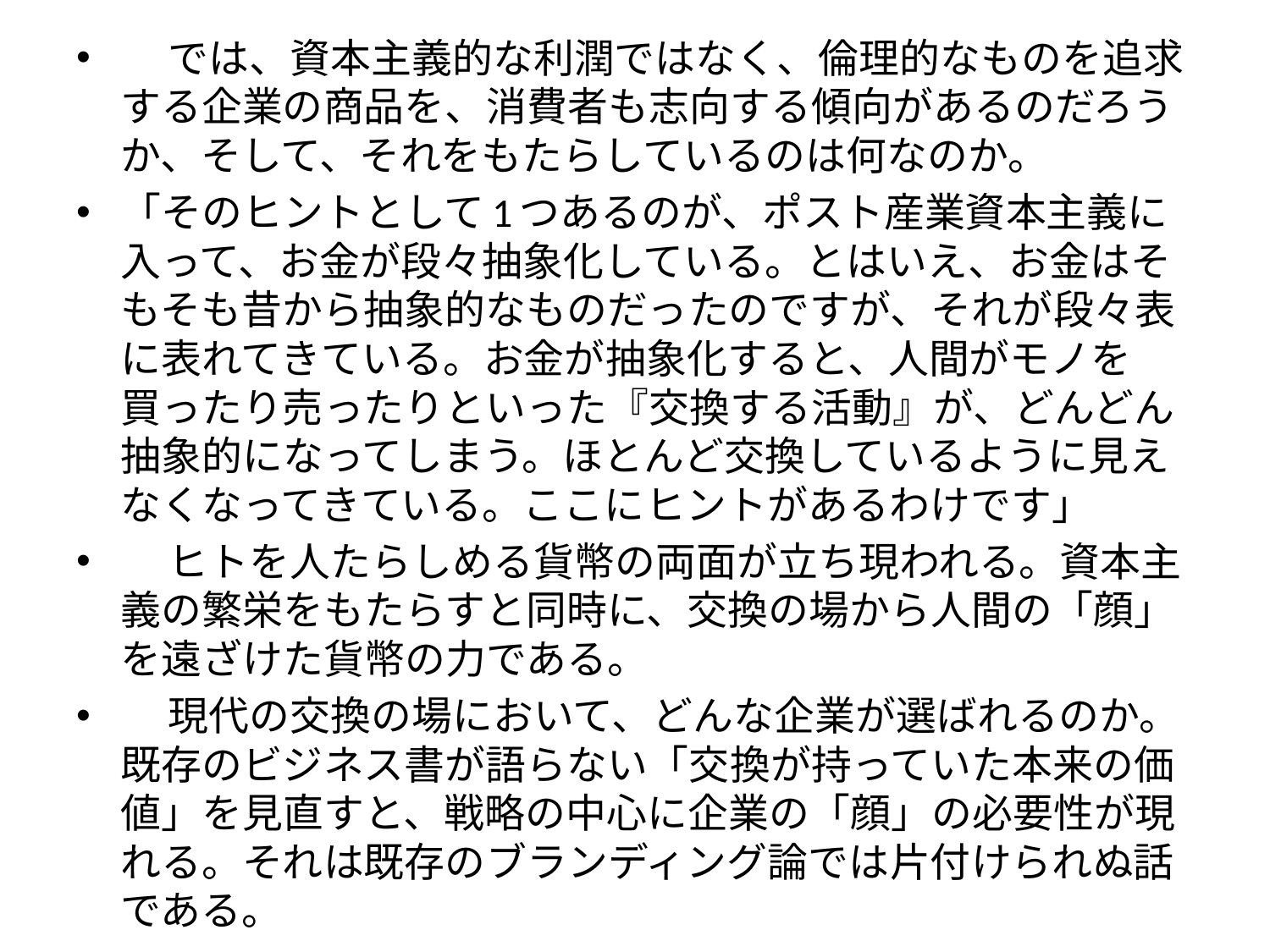

では、資本主義的な利潤ではなく、倫理的なものを追求する企業の商品を、消費者も志向する傾向があるのだろうか、そして、それをもたらしているのは何なのか。
「そのヒントとして1つあるのが、ポスト産業資本主義に入って、お金が段々抽象化している。とはいえ、お金はそもそも昔から抽象的なものだったのですが、それが段々表に表れてきている。お金が抽象化すると、人間がモノを買ったり売ったりといった『交換する活動』が、どんどん抽象的になってしまう。ほとんど交換しているように見えなくなってきている。ここにヒントがあるわけです」
 ヒトを人たらしめる貨幣の両面が立ち現われる。資本主義の繁栄をもたらすと同時に、交換の場から人間の「顔」を遠ざけた貨幣の力である。
 現代の交換の場において、どんな企業が選ばれるのか。既存のビジネス書が語らない「交換が持っていた本来の価値」を見直すと、戦略の中心に企業の「顔」の必要性が現れる。それは既存のブランディング論では片付けられぬ話である。